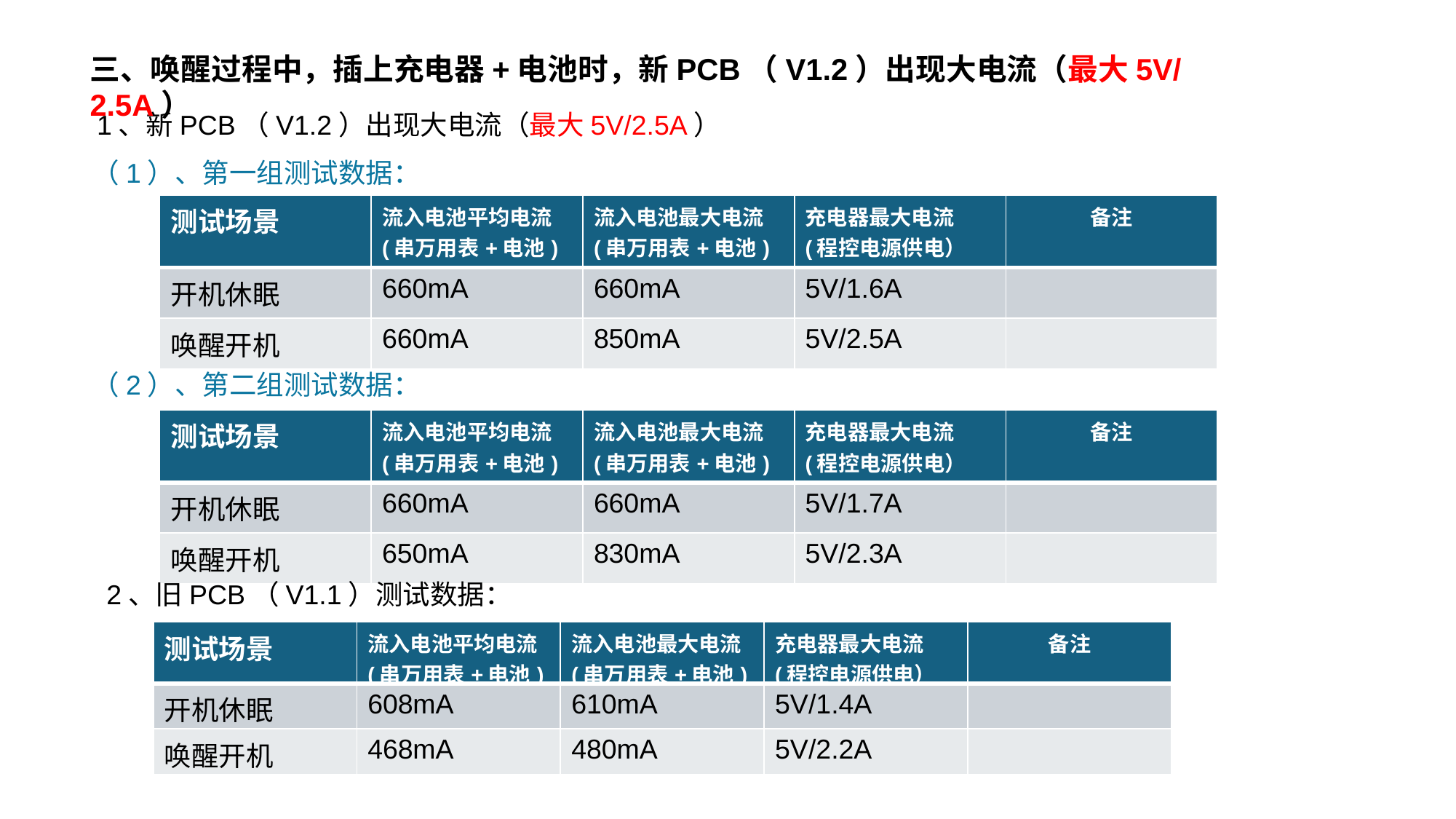

三、唤醒过程中，插上充电器+电池时，新PCB（V1.2）出现大电流（最大5V/2.5A）
1、新PCB（V1.2）出现大电流（最大5V/2.5A）
（1）、第一组测试数据：
| 测试场景 | 流入电池平均电流(串万用表+电池) | 流入电池最大电流(串万用表+电池) | 充电器最大电流 (程控电源供电） | 备注 |
| --- | --- | --- | --- | --- |
| 开机休眠 | 660mA | 660mA | 5V/1.6A |  |
| 唤醒开机 | 660mA | 850mA | 5V/2.5A |  |
（2）、第二组测试数据：
| 测试场景 | 流入电池平均电流(串万用表+电池) | 流入电池最大电流(串万用表+电池) | 充电器最大电流 (程控电源供电） | 备注 |
| --- | --- | --- | --- | --- |
| 开机休眠 | 660mA | 660mA | 5V/1.7A |  |
| 唤醒开机 | 650mA | 830mA | 5V/2.3A |  |
2、旧PCB（V1.1）测试数据：
| 测试场景 | 流入电池平均电流(串万用表+电池) | 流入电池最大电流(串万用表+电池) | 充电器最大电流 (程控电源供电） | 备注 |
| --- | --- | --- | --- | --- |
| 开机休眠 | 608mA | 610mA | 5V/1.4A |  |
| 唤醒开机 | 468mA | 480mA | 5V/2.2A |  |